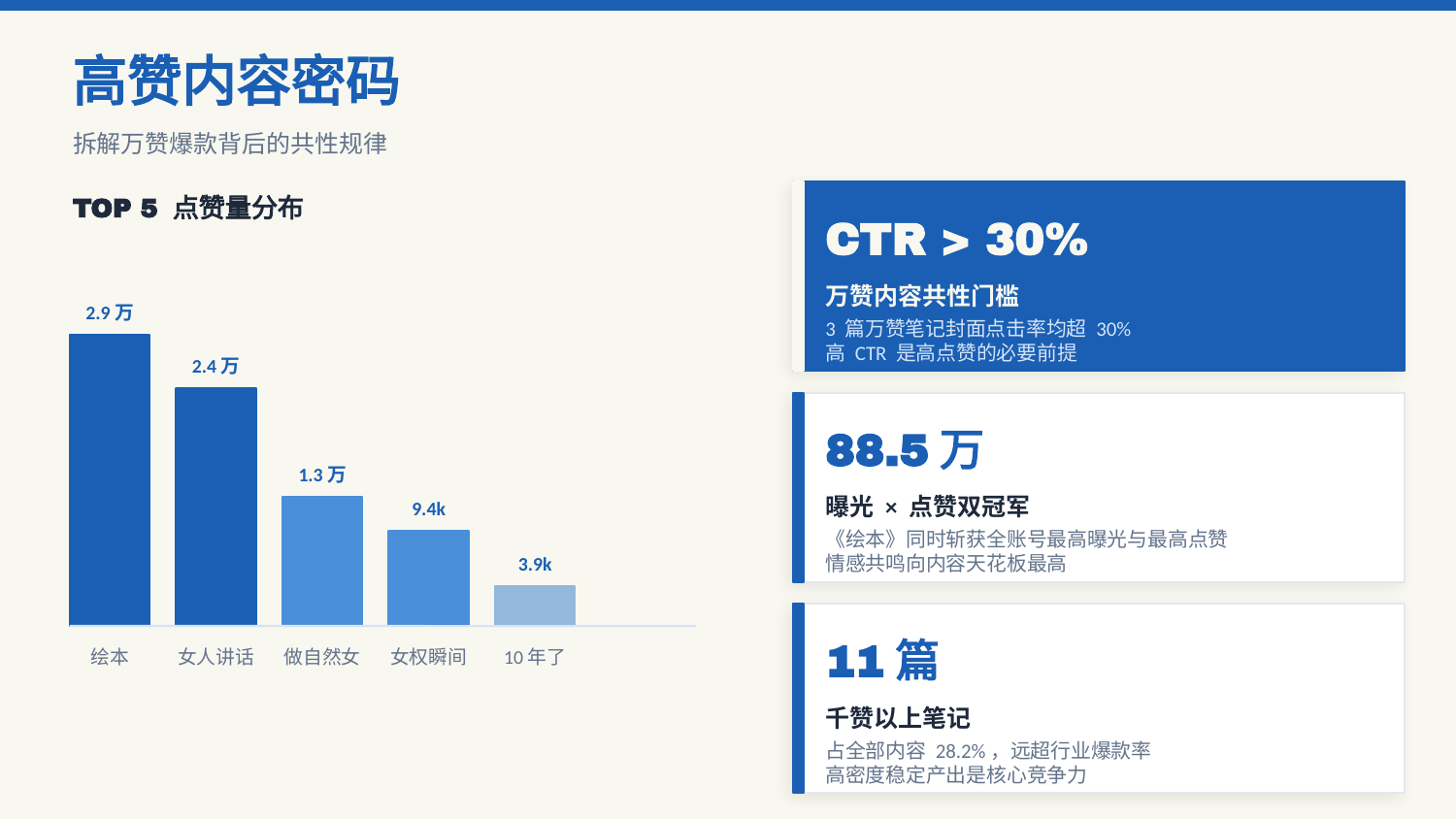

高赞内容密码
拆解万赞爆款背后的共性规律
TOP 5 点赞量分布

CTR > 30%
万赞内容共性门槛
2.9万
3 篇万赞笔记封面点击率均超 30%
高 CTR 是高点赞的必要前提

2.4万

88.5万
1.3万
曝光 × 点赞双冠军
9.4k

《绘本》同时斩获全账号最高曝光与最高点赞
情感共鸣向内容天花板最高

3.9k

11篇

绘本
女人讲话
做自然女
女权瞬间
10年了
千赞以上笔记
占全部内容 28.2%，远超行业爆款率
高密度稳定产出是核心竞争力